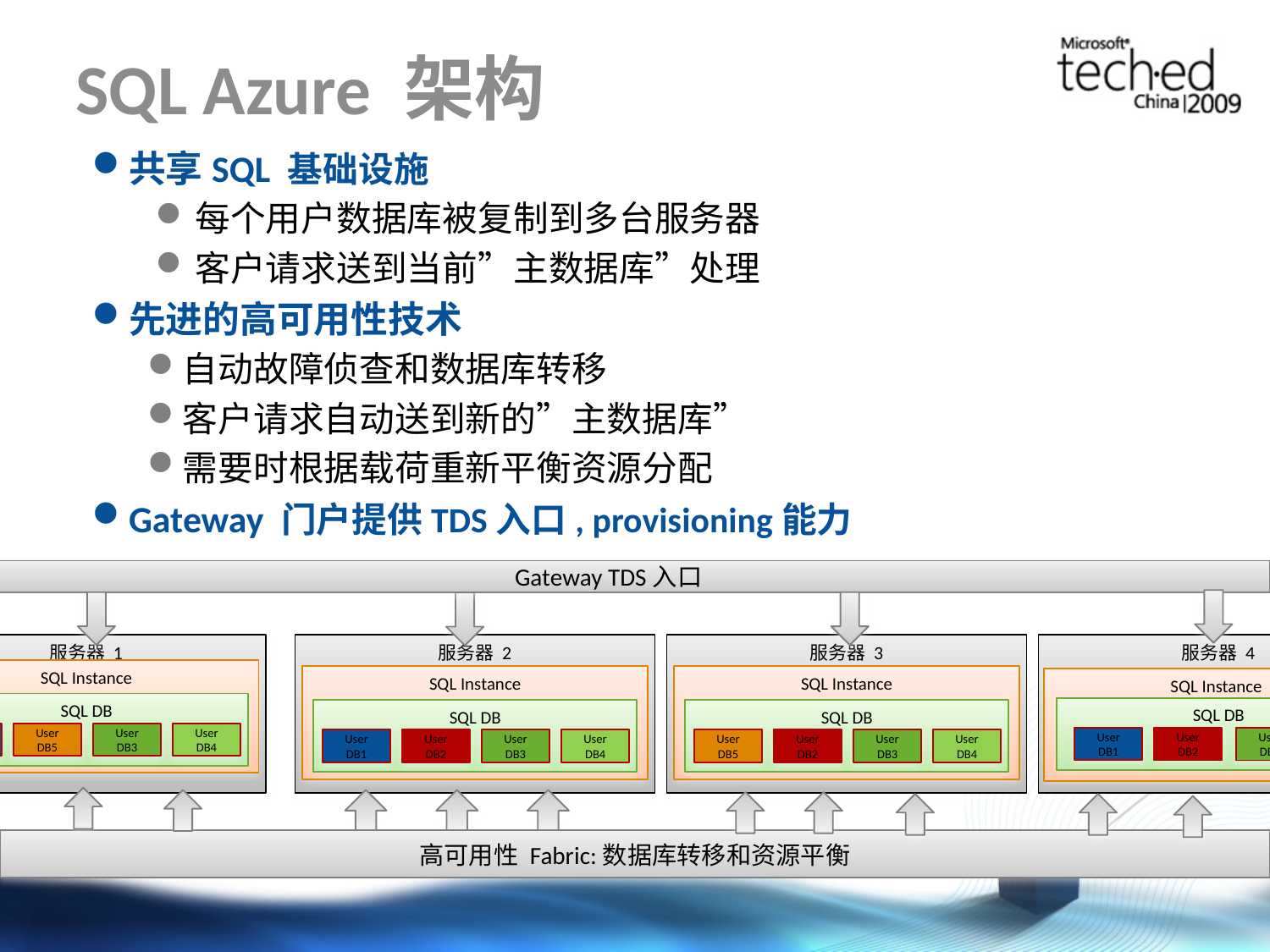

# SQL Azure 架构
共享SQL 基础设施
每个用户数据库被复制到多台服务器
客户请求送到当前”主数据库”处理
先进的高可用性技术
自动故障侦查和数据库转移
客户请求自动送到新的”主数据库”
需要时根据载荷重新平衡资源分配
Gateway 门户提供TDS入口, provisioning能力

Gateway TDS入口

服务器 1
SQL Instance
SQL DB
User
DB1
User
DB5
User
DB3
User
DB4
服务器 2
SQL Instance
SQL DB
User
DB1
User
DB2
User
DB3
User
DB4
服务器 3
SQL Instance
SQL DB
User
DB5
User
DB2
User
DB3
User
DB4
服务器 4
SQL Instance
SQL DB
User
DB1
User
DB3
User
DB4
User
DB2

高可用性 Fabric:数据库转移和资源平衡